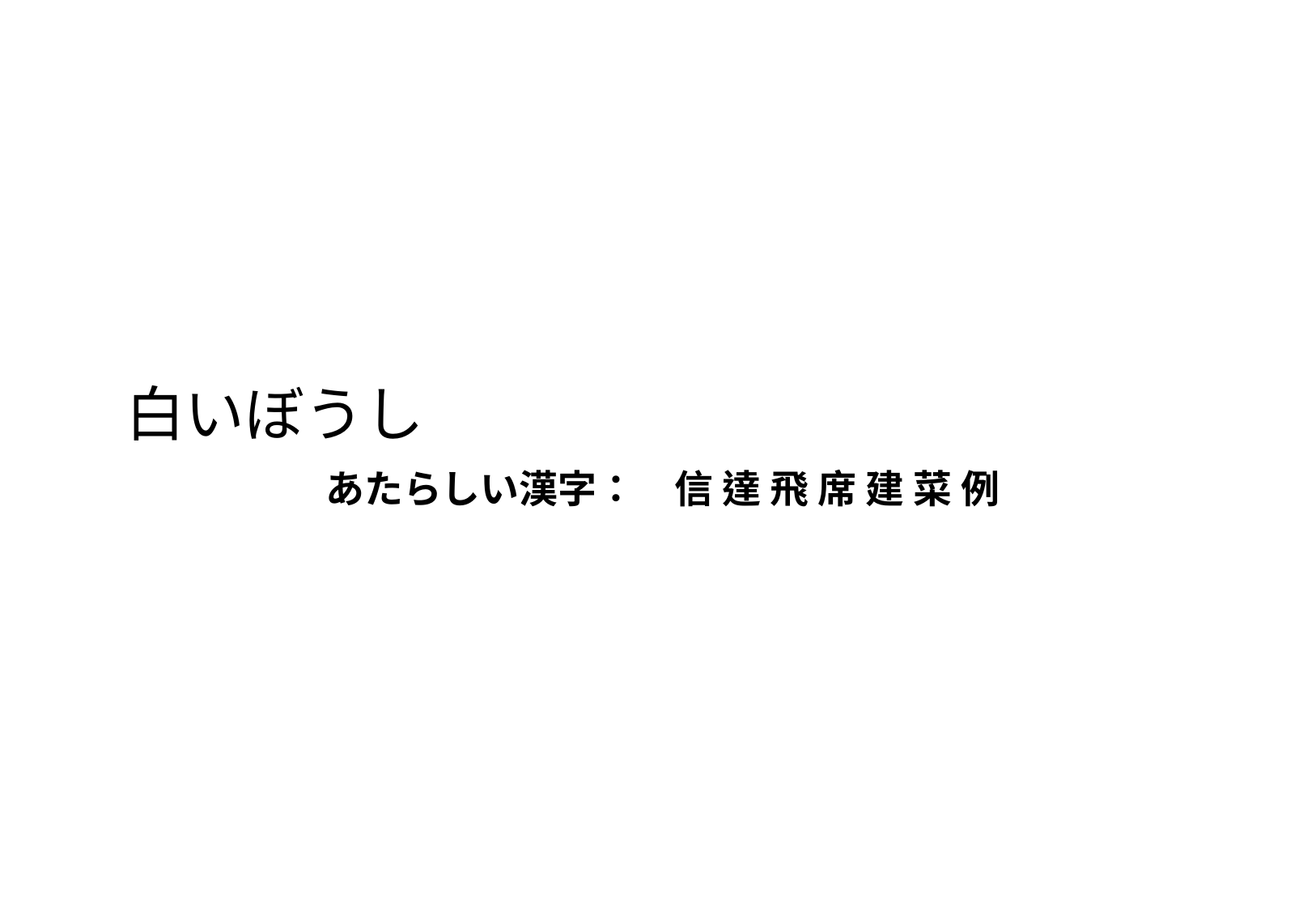

# 白いぼうし
あたらしい漢字： 	信 達 飛 席 建 菜 例